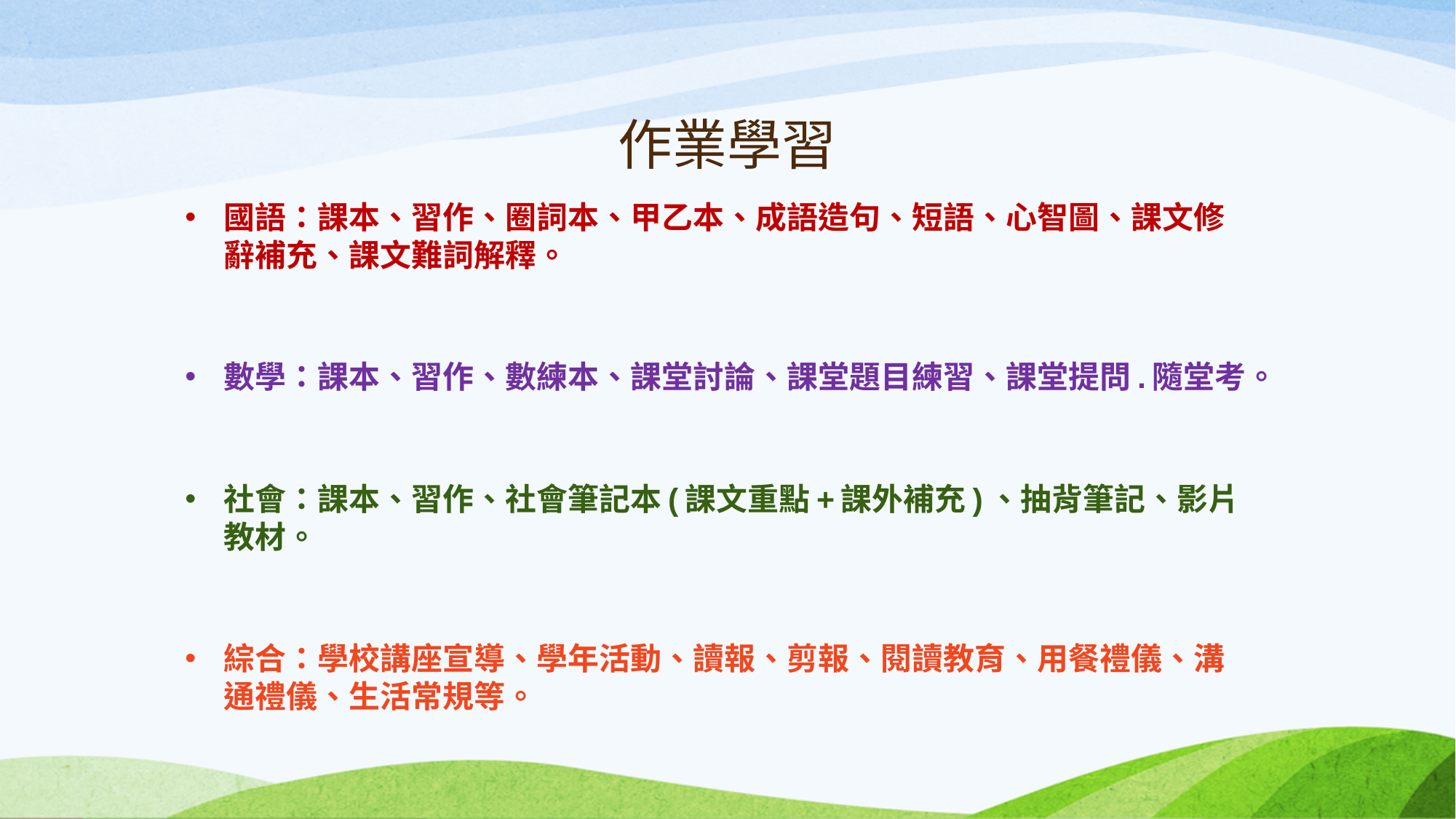

# 作業學習
國語：課本、習作、圈詞本、甲乙本、成語造句、短語、心智圖、課文修辭補充、課文難詞解釋。

數學：課本、習作、數練本、課堂討論、課堂題目練習、課堂提問.隨堂考。

社會：課本、習作、社會筆記本(課文重點+課外補充)、抽背筆記、影片教材。

綜合：學校講座宣導、學年活動、讀報、剪報、閱讀教育、用餐禮儀、溝通禮儀、生活常規等。